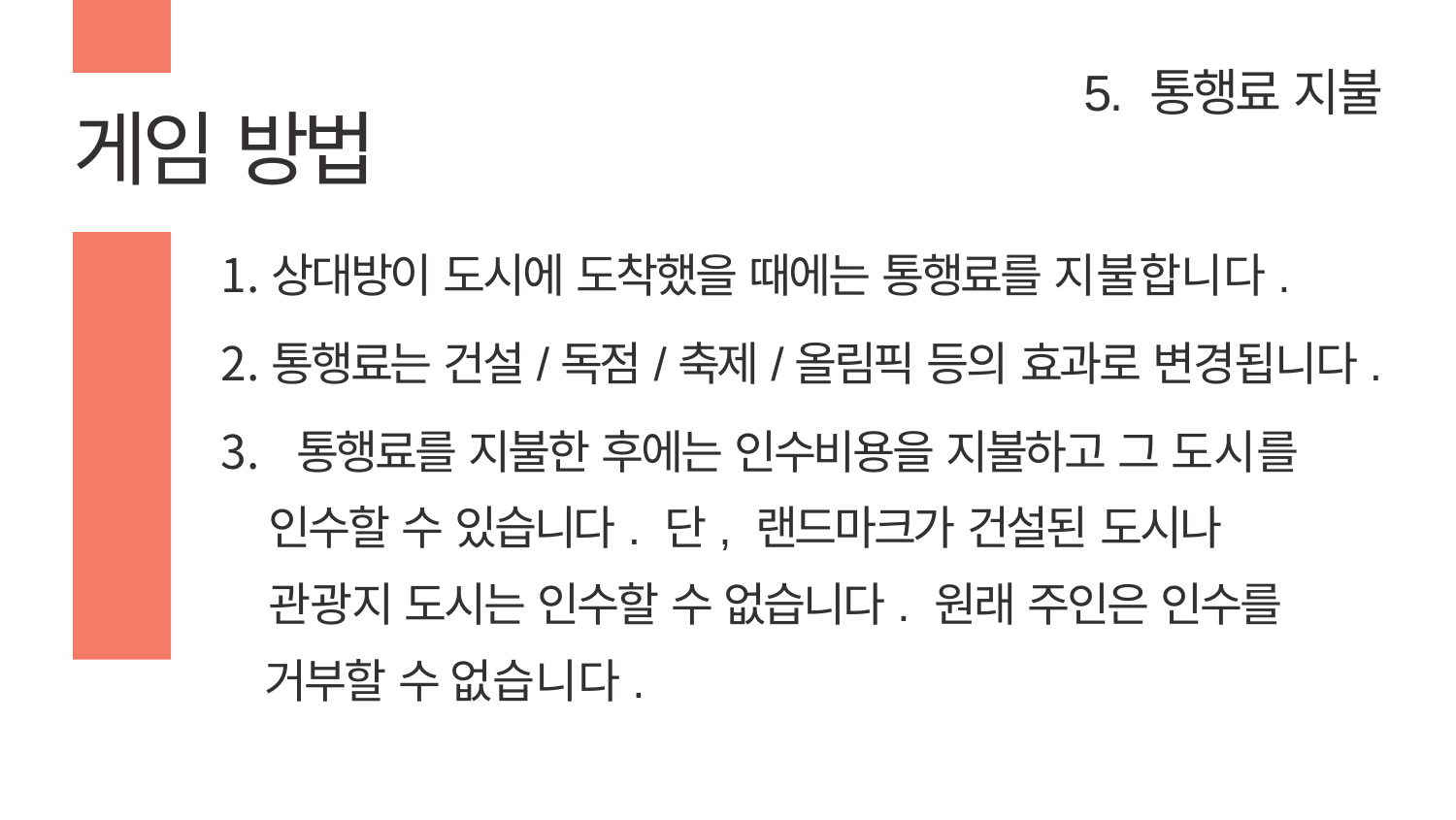

# 5. 통행료 지불
게임 방법
상대방이 도시에 도착했을 때에는 통행료를 지불합니다.
통행료는 건설/독점/축제/올림픽 등의 효과로 변경됩니다.
	통행료를 지불한 후에는 인수비용을 지불하고 그 도시를
 인수할 수 있습니다. 단, 랜드마크가 건설된 도시나
 관광지 도시는 인수할 수 없습니다. 원래 주인은 인수를
 거부할 수 없습니다.